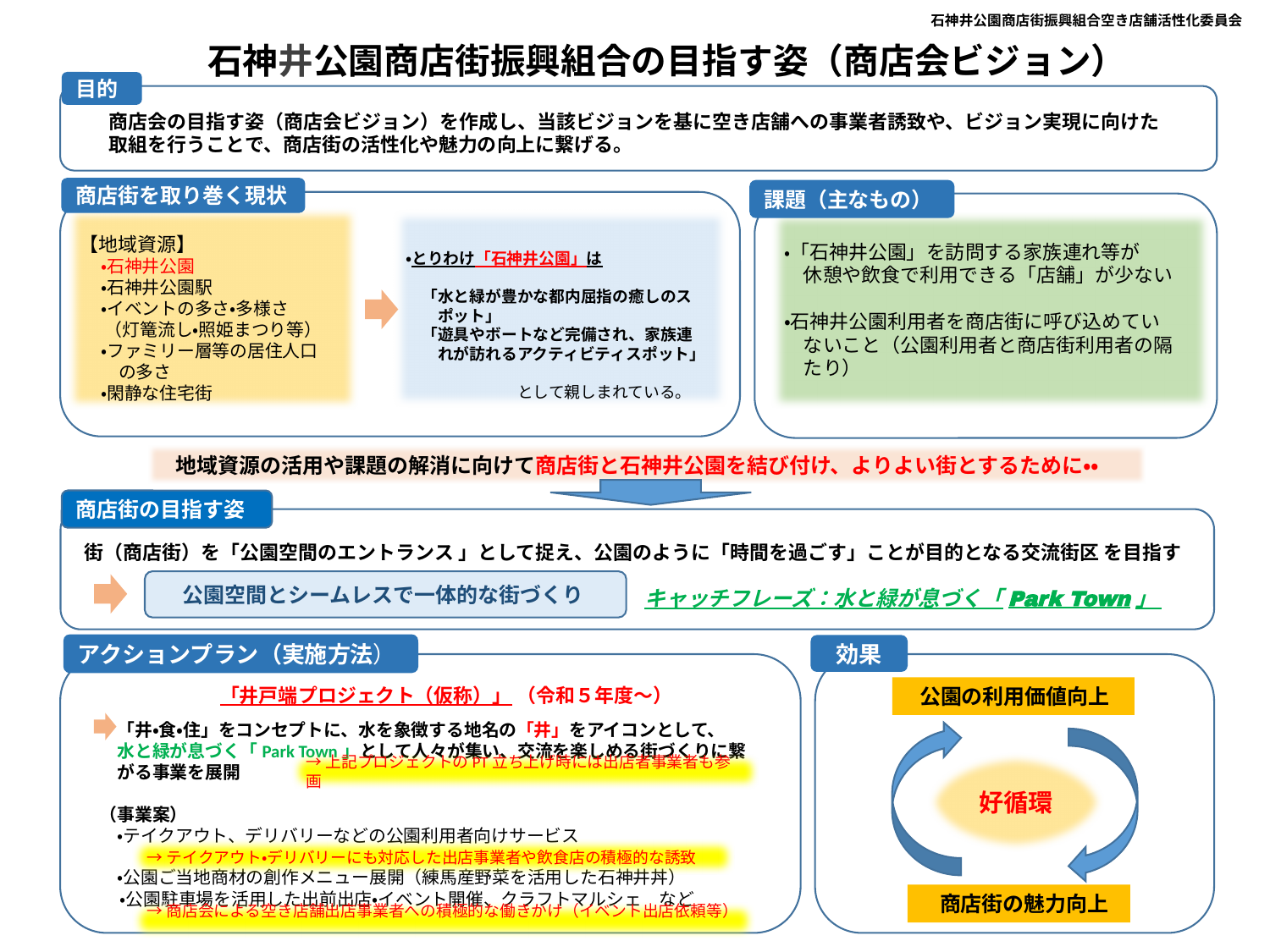

石神井公園商店街振興組合空き店舗活性化委員会
石神井公園商店街振興組合の目指す姿（商店会ビジョン）
目的

　商店会の目指す姿（商店会ビジョン）を作成し、当該ビジョンを基に空き店舗への事業者誘致や、ビジョン実現に向けた
　取組を行うことで、商店街の活性化や魅力の向上に繋げる。
商店街を取り巻く現状
課題（主なもの）

【地域資源】
　 ・石神井公園
　 ・石神井公園駅
　 ・イベントの多さ・多様さ
　  （灯篭流し・照姫まつり等）
　 ・ファミリー層等の居住人口
　 　の多さ
　 ・閑静な住宅街

・とりわけ「石神井公園」は

　「水と緑が豊かな都内屈指の癒しのス
　　ポット」
　「遊具やボートなど完備され、家族連
　　れが訪れるアクティビティスポット」

　　　　　　　として親しまれている。

・「石神井公園」を訪問する家族連れ等が
　休憩や飲食で利用できる「店舗」が少ない

・石神井公園利用者を商店街に呼び込めてい
　ないこと（公園利用者と商店街利用者の隔
　たり）

  地域資源の活用や課題の解消に向けて商店街と石神井公園を結び付け、よりよい街とするために・・

商店街の目指す姿

街（商店街）を「公園空間のエントランス 」として捉え、公園のように「時間を過ごす」ことが目的となる交流街区 を目指す
キャッチフレーズ：水と緑が息づく「Park Town」
公園空間とシームレスで一体的な街づくり

アクションプラン（実施方法）
効果

　　　「井戸端プロジェクト（仮称）」 （令和５年度～）

　「井・食・住」をコンセプトに、水を象徴する地名の「井」をアイコンとして、
　水と緑が息づく「Park Town」として人々が集い、交流を楽しめる街づくりに繋
　がる事業を展開

（事業案）
　・テイクアウト、デリバリーなどの公園利用者向けサービス

　・公園ご当地商材の創作メニュー展開（練馬産野菜を活用した石神井丼）
    ・公園駐車場を活用した出前出店・イベント開催、クラフトマルシェ　など

  公園の利用価値向上
好循環

   商店街の魅力向上

→上記プロジェクトのPT立ち上げ時には出店者事業者も参画
→テイクアウト・デリバリーにも対応した出店事業者や飲食店の積極的な誘致
→商店会による空き店舗出店事業者への積極的な働きかけ（イベント出店依頼等）